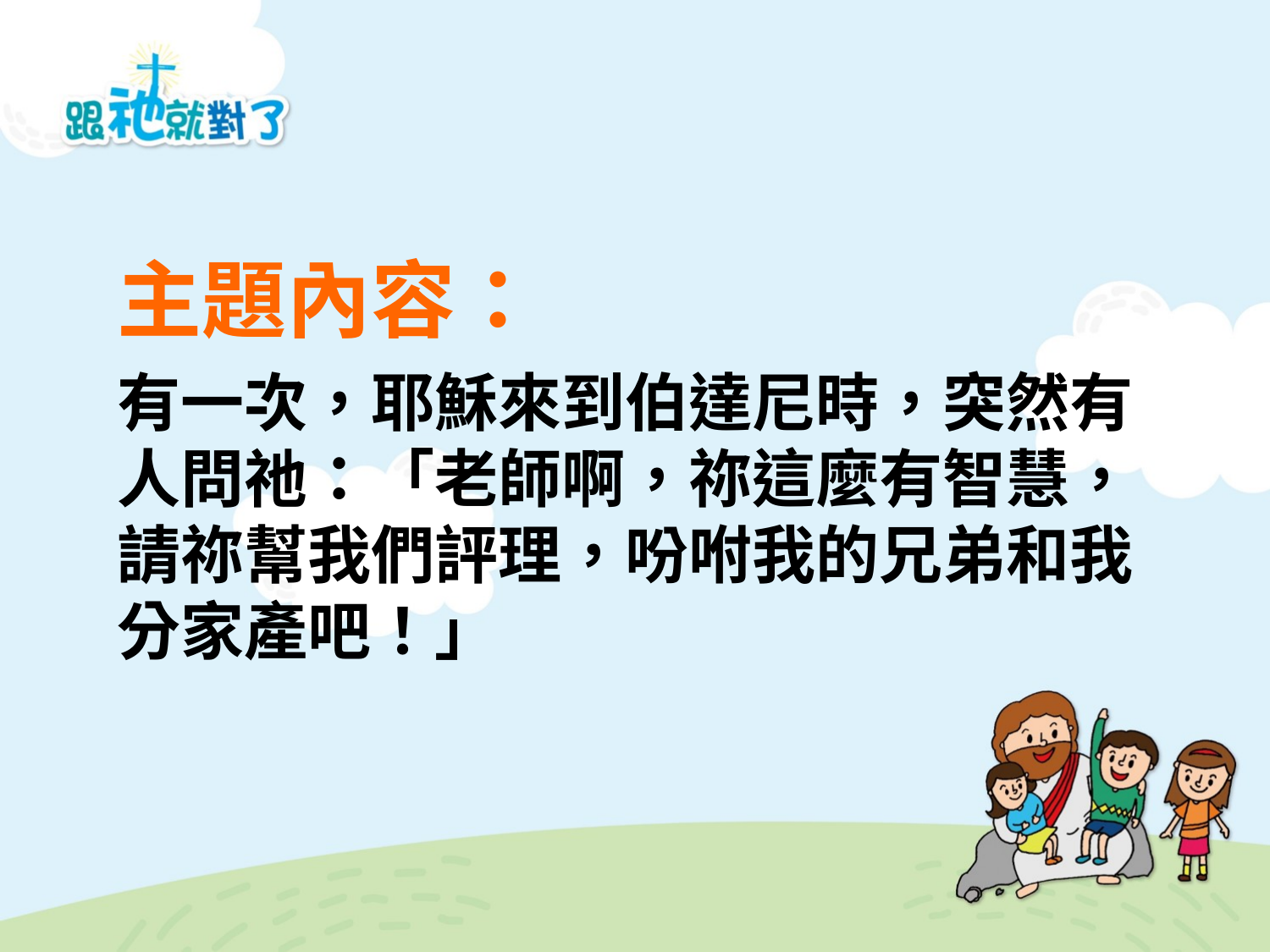

主題內容：
有一次，耶穌來到伯達尼時，突然有人問祂：「老師啊，祢這麼有智慧，請祢幫我們評理，吩咐我的兄弟和我分家產吧！」